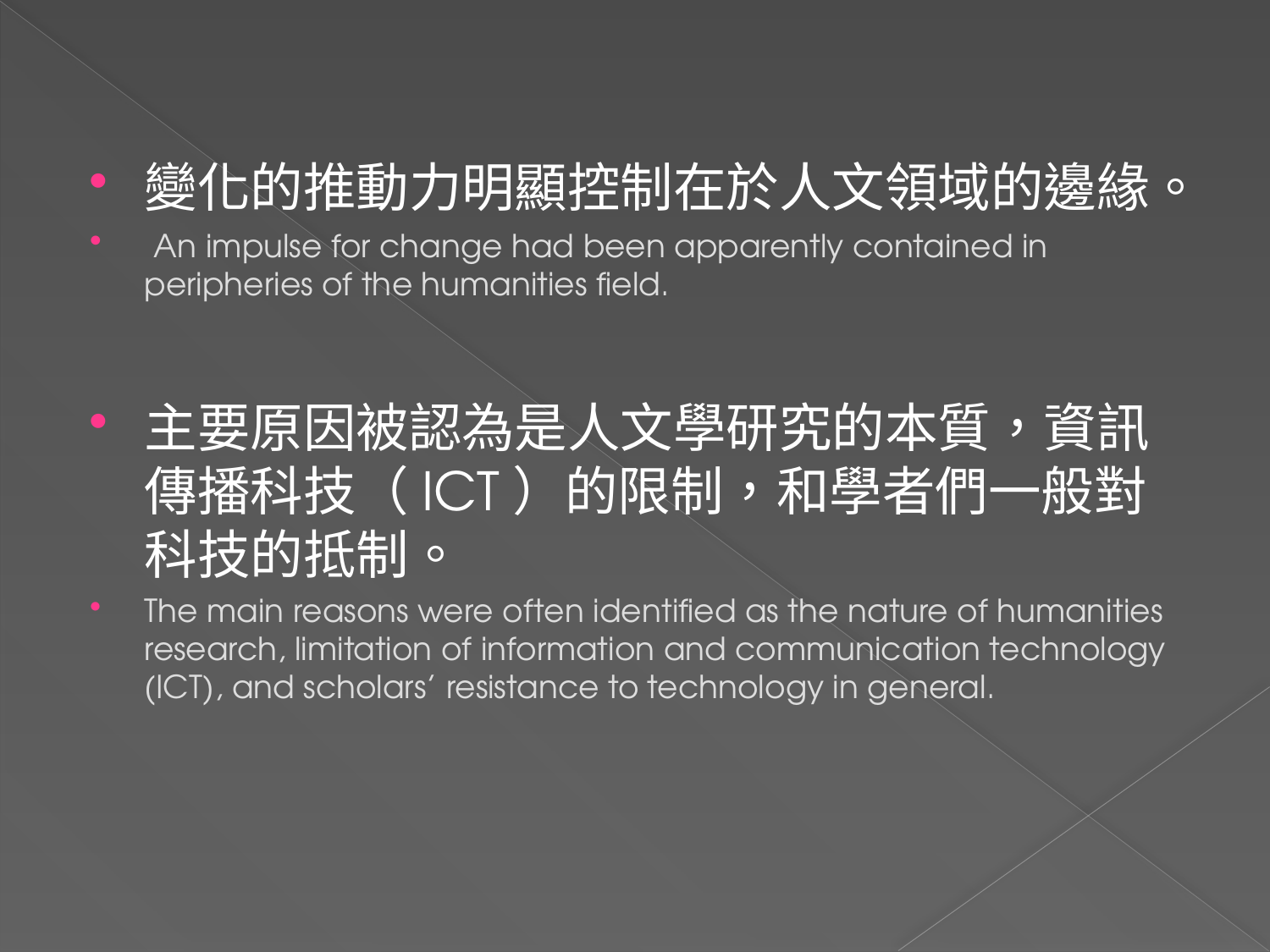

變化的推動力明顯控制在於人文領域的邊緣。
 An impulse for change had been apparently contained in peripheries of the humanities field.

主要原因被認為是人文學研究的本質，資訊傳播科技（ICT）的限制，和學者們一般對科技的抵制。
The main reasons were often identified as the nature of humanities research, limitation of information and communication technology (ICT), and scholars’ resistance to technology in general.